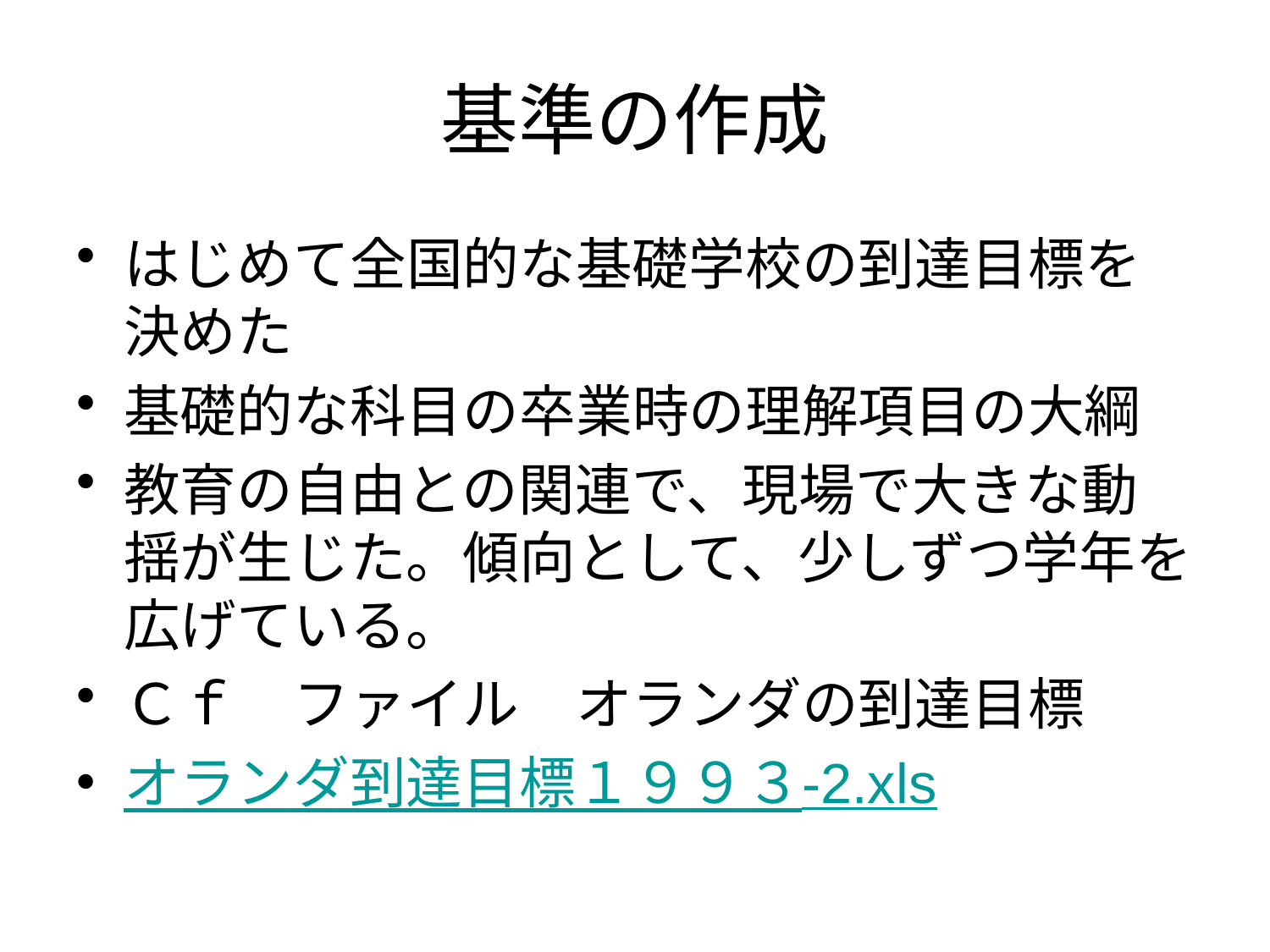

# 基準の作成
はじめて全国的な基礎学校の到達目標を決めた
基礎的な科目の卒業時の理解項目の大綱
教育の自由との関連で、現場で大きな動揺が生じた。傾向として、少しずつ学年を広げている。
Ｃｆ　ファイル　オランダの到達目標
オランダ到達目標１９９３-2.xls